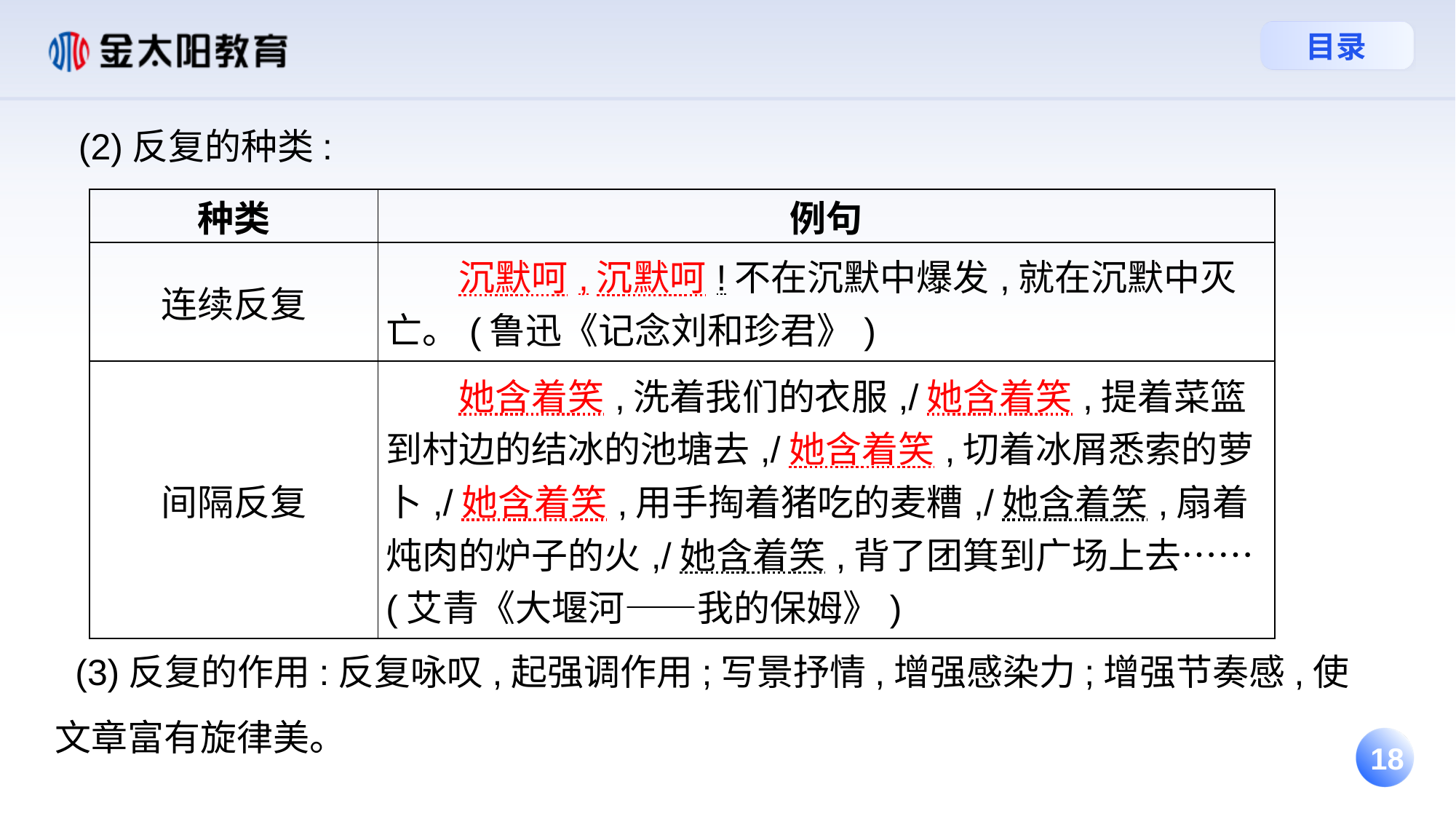

(2)反复的种类:

  (3)反复的作用:反复咏叹,起强调作用;写景抒情,增强感染力;增强节奏感,使文章富有旋律美。
| 种类 | 例句 |
| --- | --- |
| 连续反复 | 沉默呵,沉默呵!不在沉默中爆发,就在沉默中灭亡。(鲁迅《记念刘和珍君》) |
| 间隔反复 | 她含着笑,洗着我们的衣服,/她含着笑,提着菜篮到村边的结冰的池塘去,/她含着笑,切着冰屑悉索的萝卜,/她含着笑,用手掏着猪吃的麦糟,/她含着笑,扇着炖肉的炉子的火,/她含着笑,背了团箕到广场上去……(艾青《大堰河——我的保姆》) |